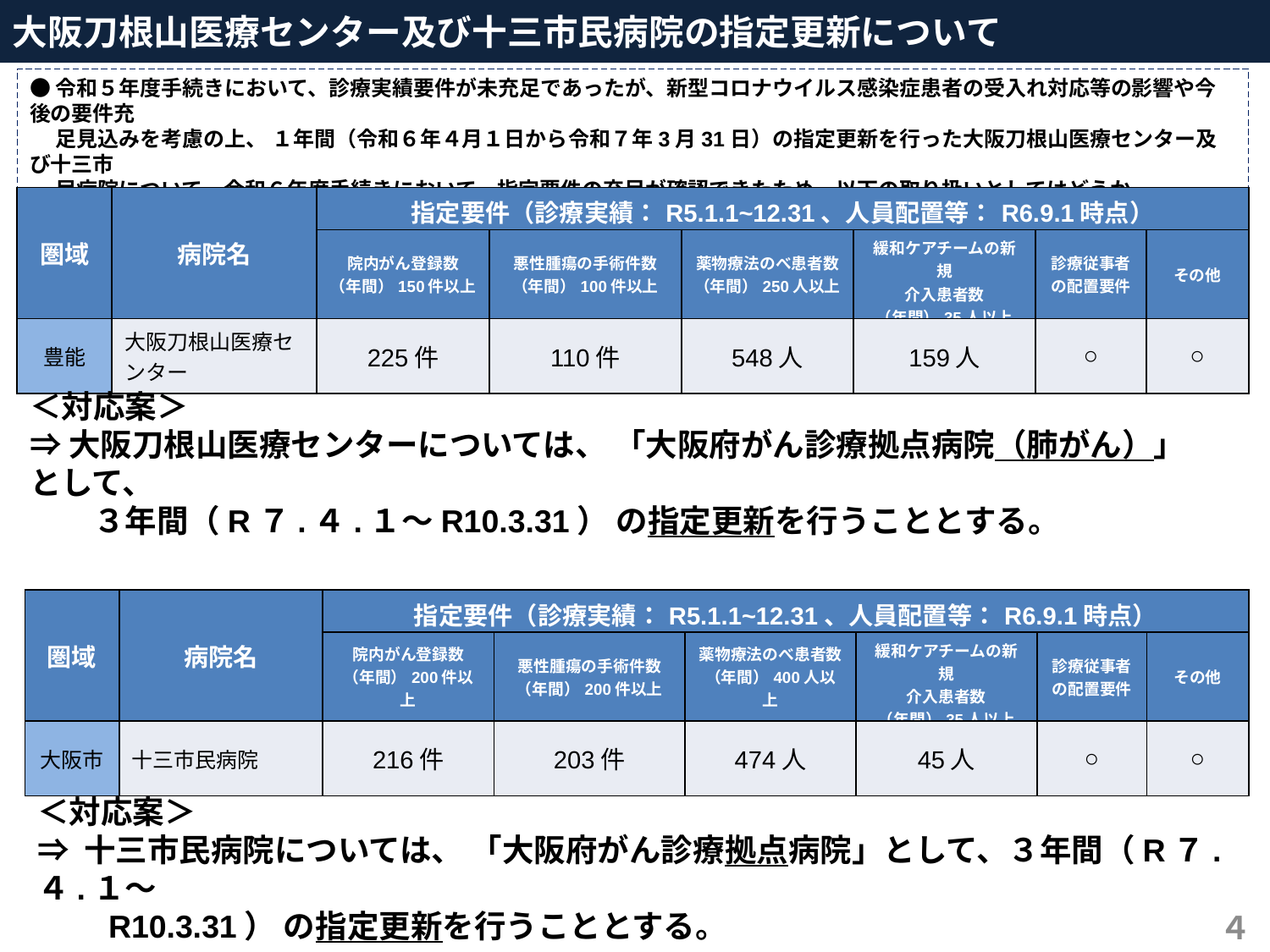

大阪刀根山医療センター及び十三市民病院の指定更新について
●令和５年度手続きにおいて、診療実績要件が未充足であったが、新型コロナウイルス感染症患者の受入れ対応等の影響や今後の要件充
　 足見込みを考慮の上、 １年間（令和６年４月１日から令和７年3月31日）の指定更新を行った大阪刀根山医療センター及び十三市
 　民病院について、令和６年度手続きにおいて、指定要件の充足が確認できたため、以下の取り扱いとしてはどうか。
| 圏域 | 病院名 | 指定要件（診療実績：R5.1.1~12.31、人員配置等：R6.9.1時点） |  |  |  |  |  |
| --- | --- | --- | --- | --- | --- | --- | --- |
|  |  | 院内がん登録数 （年間）150件以上 | 悪性腫瘍の手術件数 （年間）100件以上 | 薬物療法のべ患者数 （年間）250人以上 | 緩和ケアチームの新規 介入患者数 （年間）35人以上 | 診療従事者の配置要件 | その他 |
| 豊能 | 大阪刀根山医療センター | 225件 | 110件 | 548人 | 159人 | ○ | ○ |
＜対応案＞
⇒ 大阪刀根山医療センターについては、 「大阪府がん診療拠点病院（肺がん）」として、
　　３年間（R７.４.１～R10.3.31） の指定更新を行うこととする。
| 圏域 | 病院名 | 指定要件（診療実績：R5.1.1~12.31、人員配置等：R6.9.1時点） |  |  |  |  |  |
| --- | --- | --- | --- | --- | --- | --- | --- |
|  |  | 院内がん登録数 （年間）200件以上 | 悪性腫瘍の手術件数 （年間）200件以上 | 薬物療法のべ患者数 （年間）400人以上 | 緩和ケアチームの新規 介入患者数 （年間）35人以上 | 診療従事者の配置要件 | その他 |
| 大阪市 | 十三市民病院 | 216件 | 203件 | 474人 | 45人 | ○ | ○ |
＜対応案＞
⇒ 十三市民病院については、 「大阪府がん診療拠点病院」として、３年間（R７.４.１～
　　R10.3.31） の指定更新を行うこととする。
４